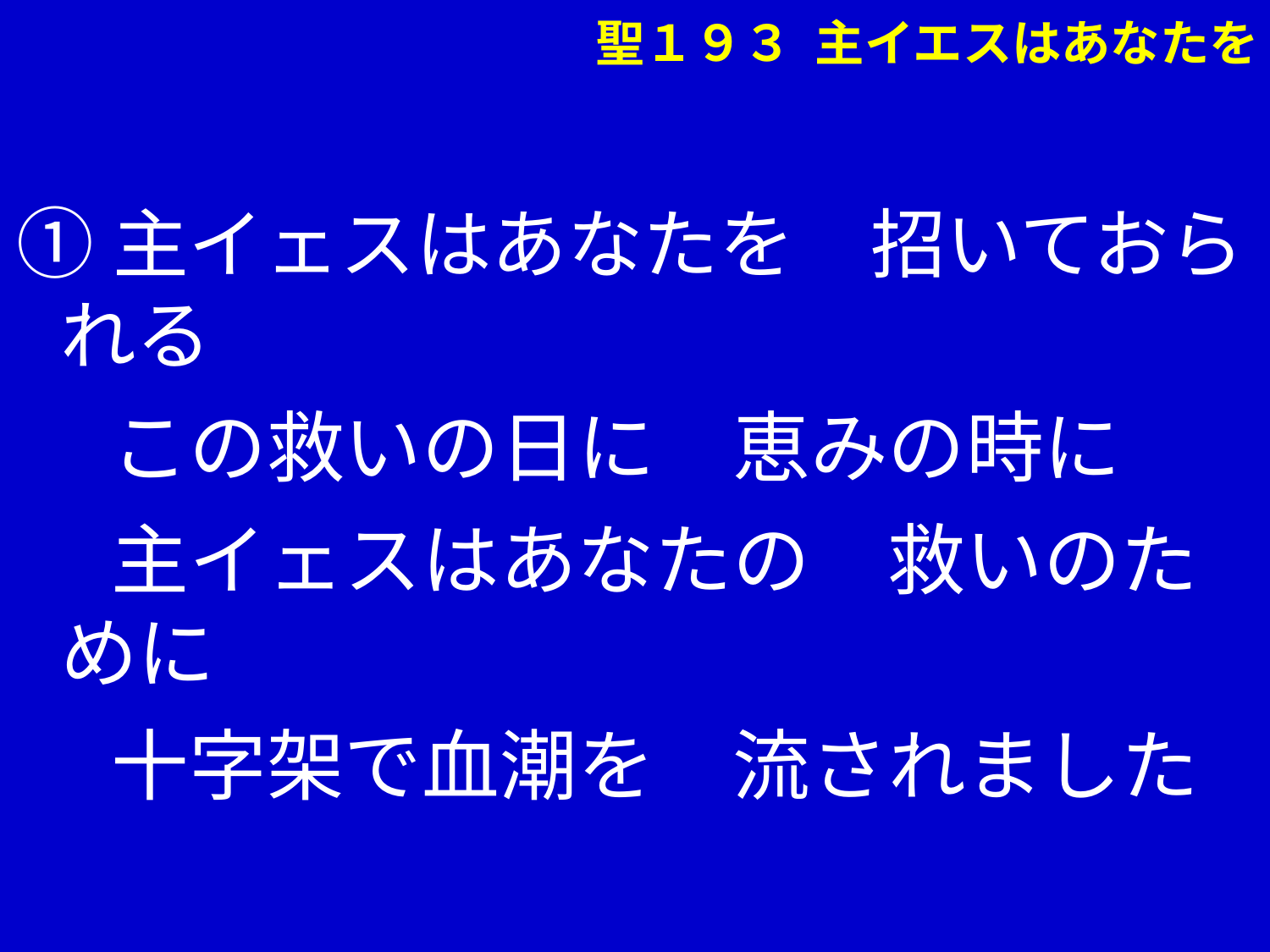

聖１９３  主イエスはあなたを

①主イェスはあなたを　招いておられる
　 この救いの日に　恵みの時に
　 主イェスはあなたの　救いのために
　 十字架で血潮を　流されました